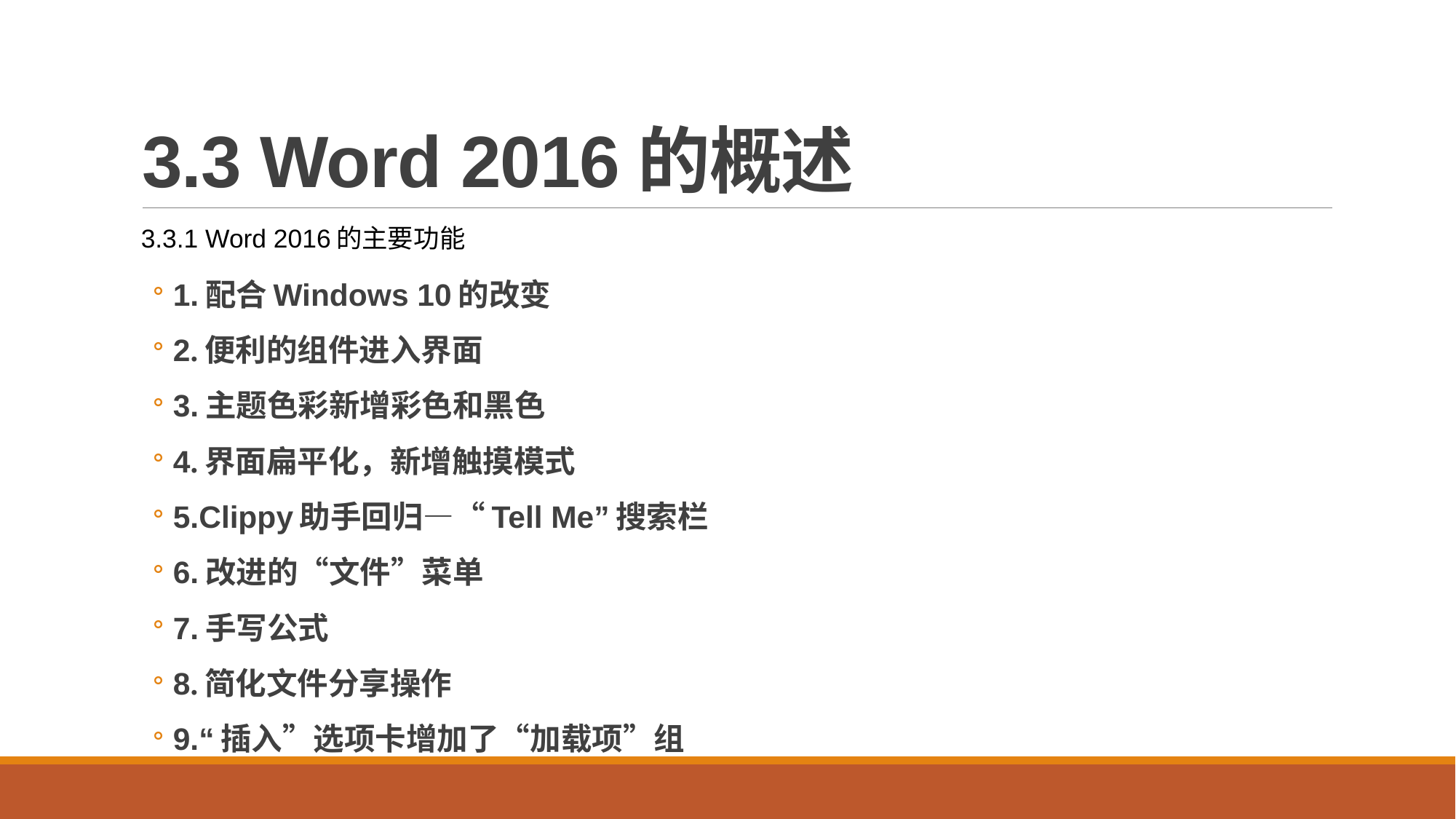

# 3.3 Word 2016的概述
3.3.1 Word 2016的主要功能
1.配合Windows 10的改变
2.便利的组件进入界面
3.主题色彩新增彩色和黑色
4.界面扁平化，新增触摸模式
5.Clippy助手回归—“Tell Me”搜索栏
6.改进的“文件”菜单
7.手写公式
8.简化文件分享操作
9.“插入”选项卡增加了“加载项”组